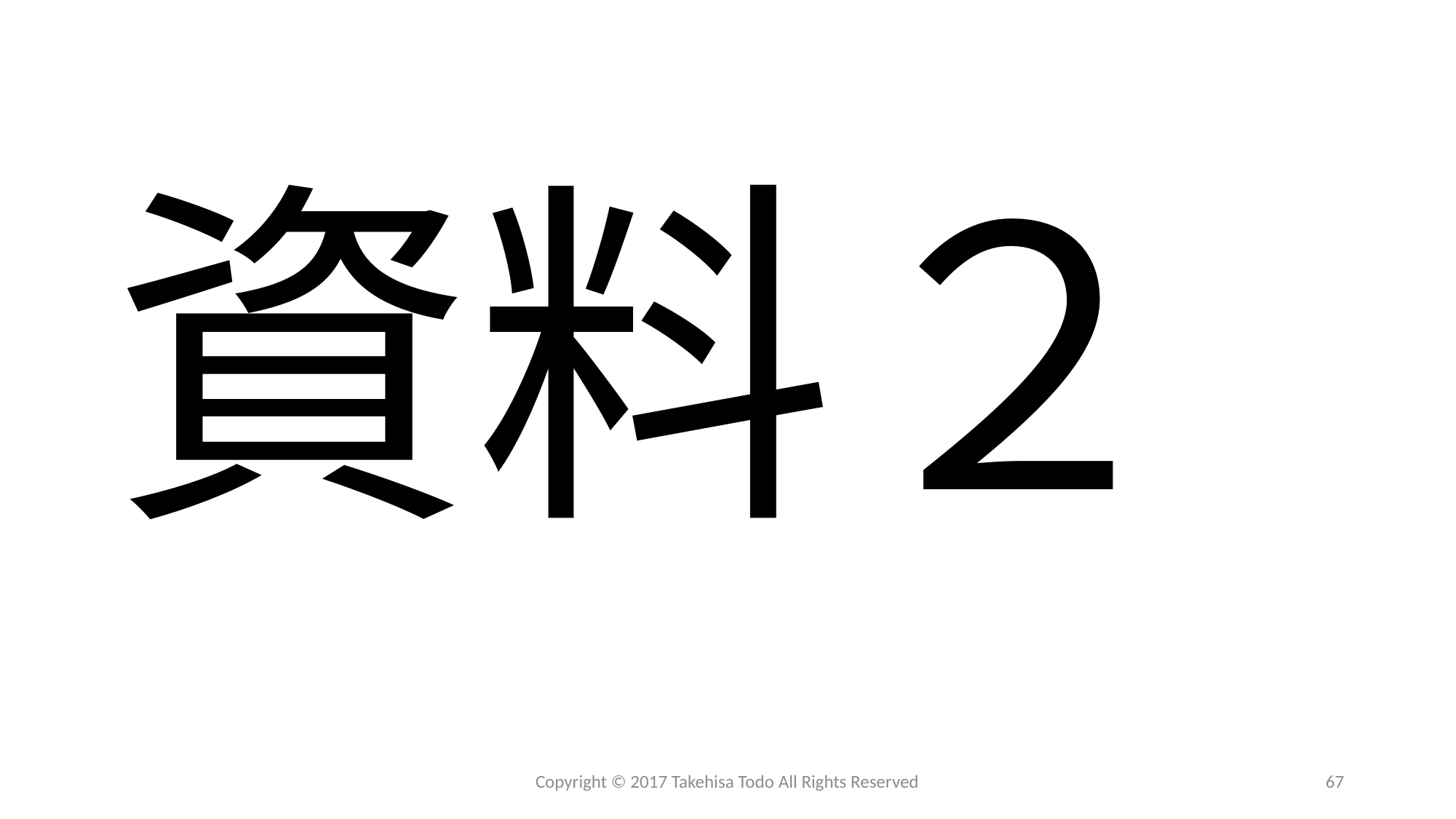

# 資料２
Copyright © 2017 Takehisa Todo All Rights Reserved
67